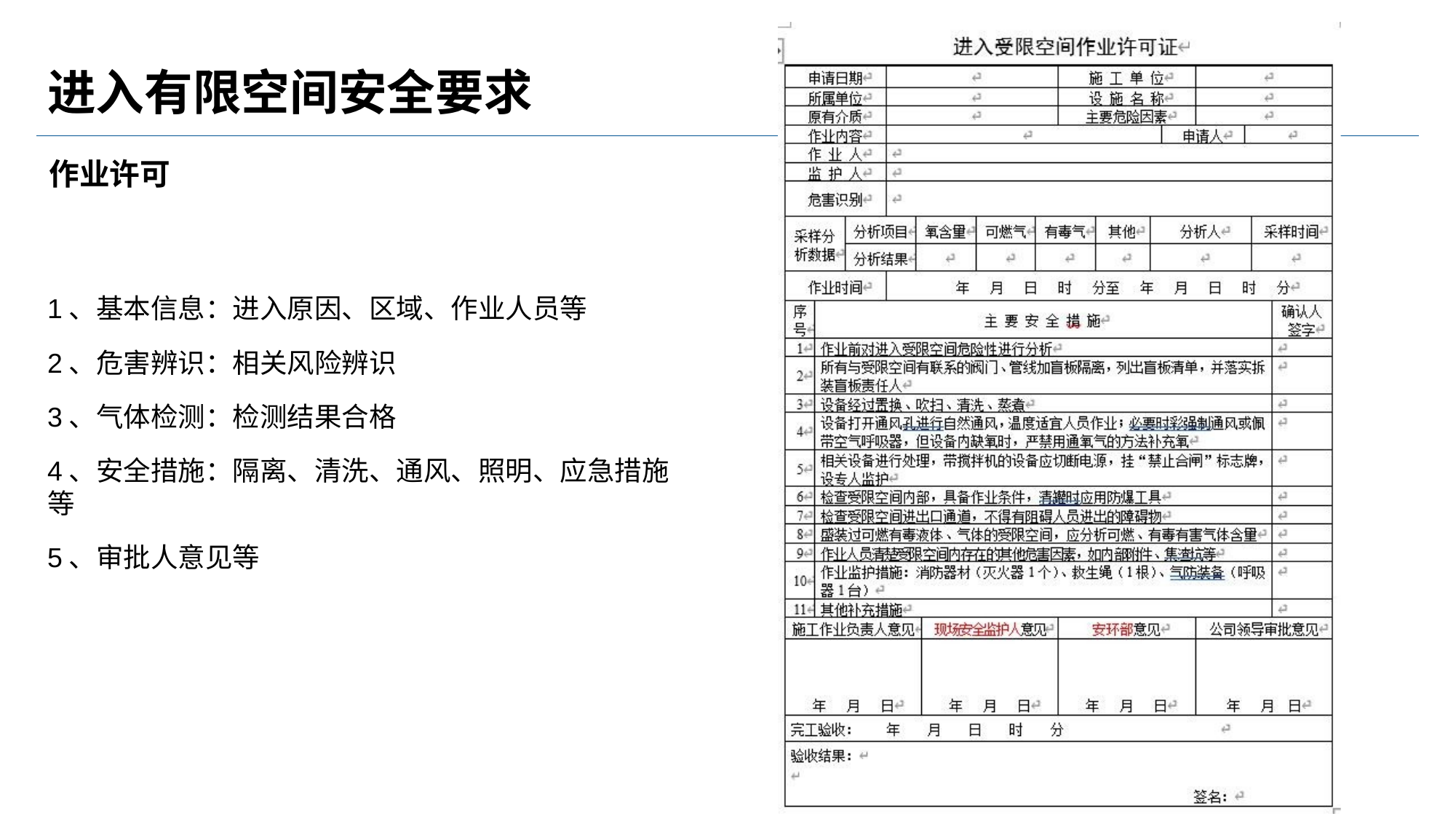

# 进入有限空间安全要求
作业许可
1、基本信息：进入原因、区域、作业人员等
2、危害辨识：相关风险辨识
3、气体检测：检测结果合格
4、安全措施：隔离、清洗、通风、照明、应急措施等
5、审批人意见等
29